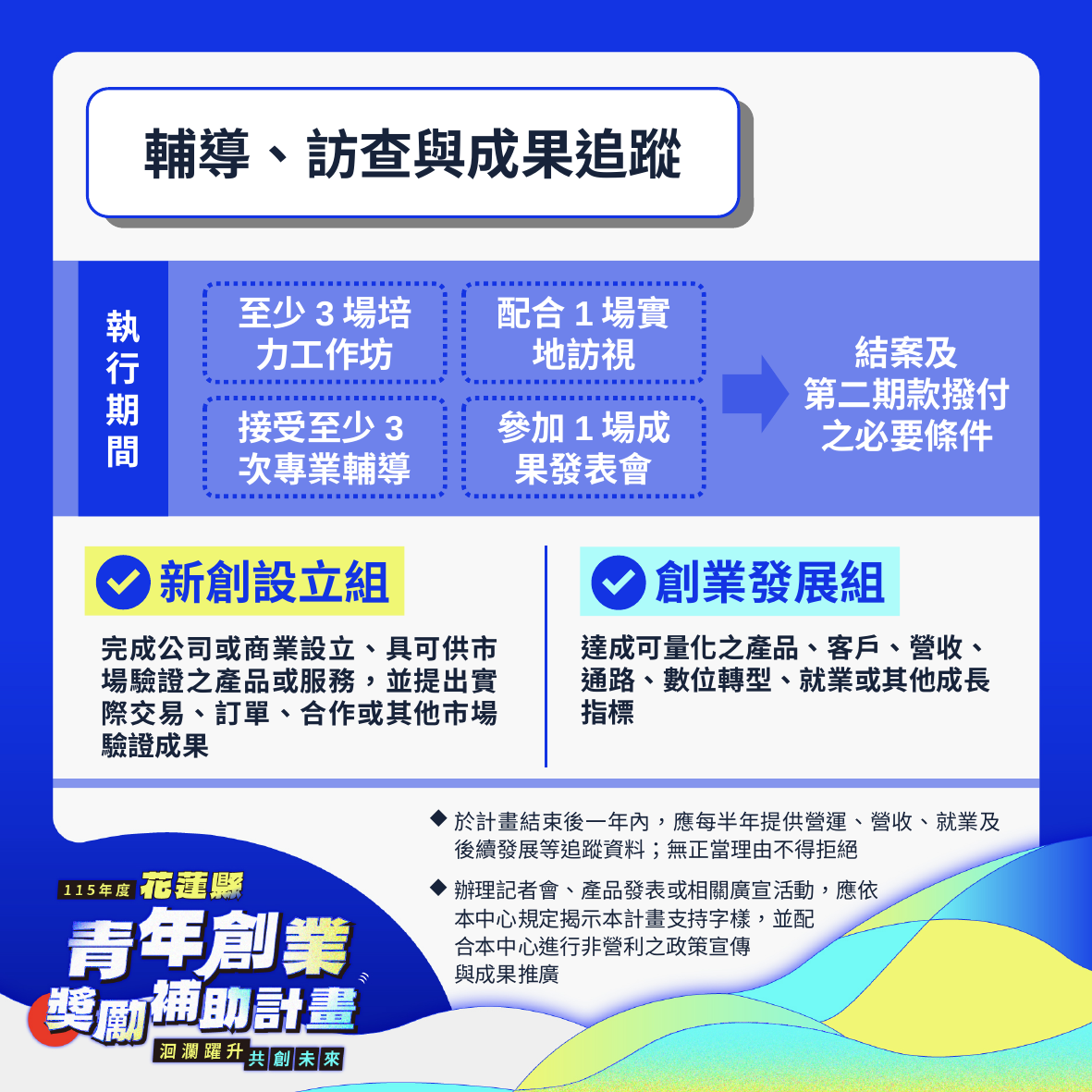

輔導、訪查與成果追蹤

執行期間
至少3場培力工作坊
配合1場實地訪視
結案及
第二期款撥付
之必要條件

接受至少3次專業輔導
參加1場成果發表會
新創設立組

創業發展組

達成可量化之產品、客戶、營收、通路、數位轉型、就業或其他成長指標
完成公司或商業設立、具可供市場驗證之產品或服務，並提出實際交易、訂單、合作或其他市場驗證成果

於計畫結束後一年內，應每半年提供營運、營收、就業及後續發展等追蹤資料；無正當理由不得拒絕
辦理記者會、產品發表或相關廣宣活動，應依
本中心規定揭示本計畫支持字樣，並配
合本中心進行非營利之政策宣傳
與成果推廣